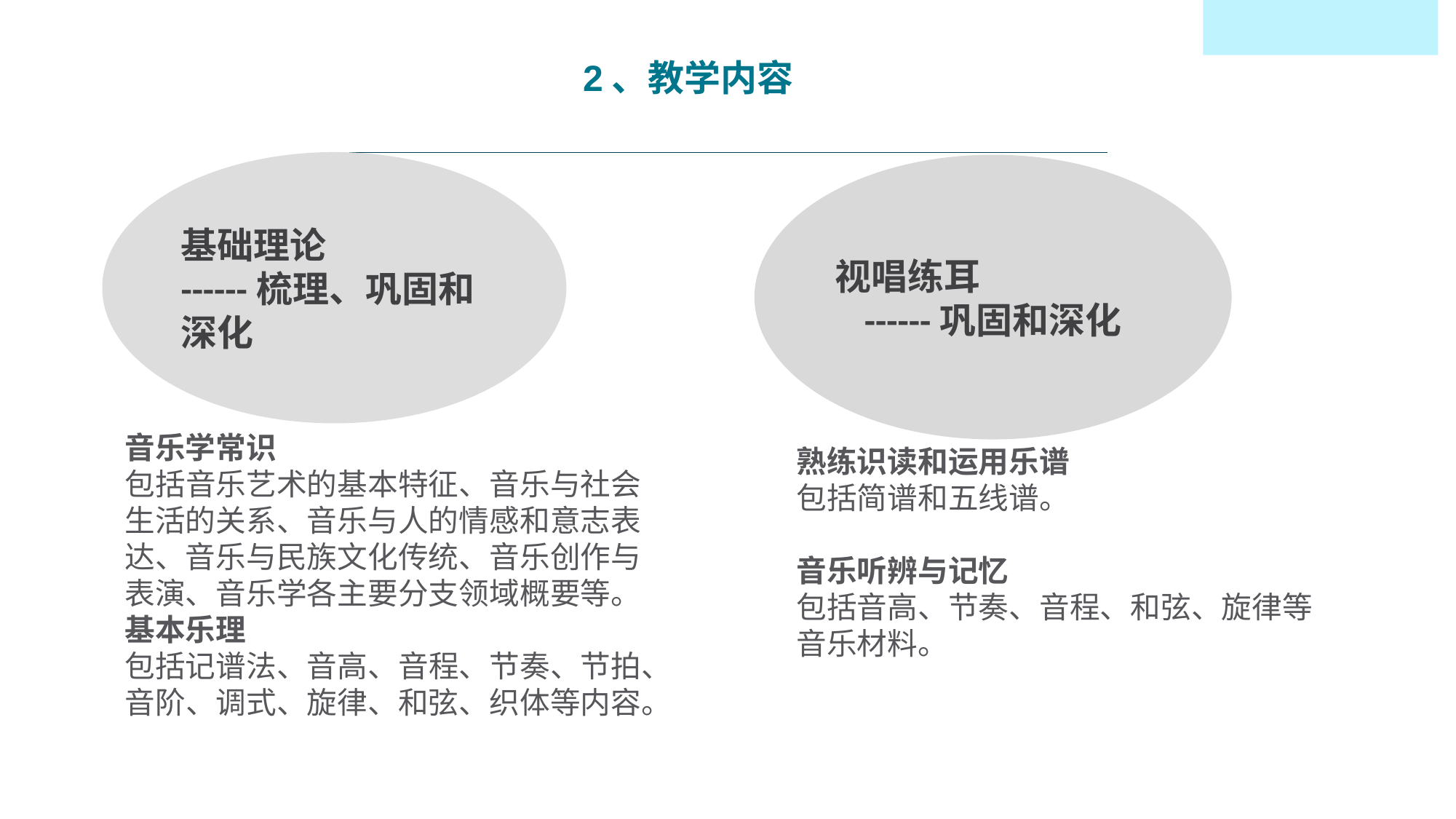

2、教学内容
基础理论
------梳理、巩固和深化
视唱练耳
------巩固和深化
音乐学常识
包括音乐艺术的基本特征、音乐与社会生活的关系、音乐与人的情感和意志表达、音乐与民族文化传统、音乐创作与表演、音乐学各主要分支领域概要等。
基本乐理
包括记谱法、音高、音程、节奏、节拍、音阶、调式、旋律、和弦、织体等内容。

熟练识读和运用乐谱
包括简谱和五线谱。

音乐听辨与记忆
包括音高、节奏、音程、和弦、旋律等音乐材料。